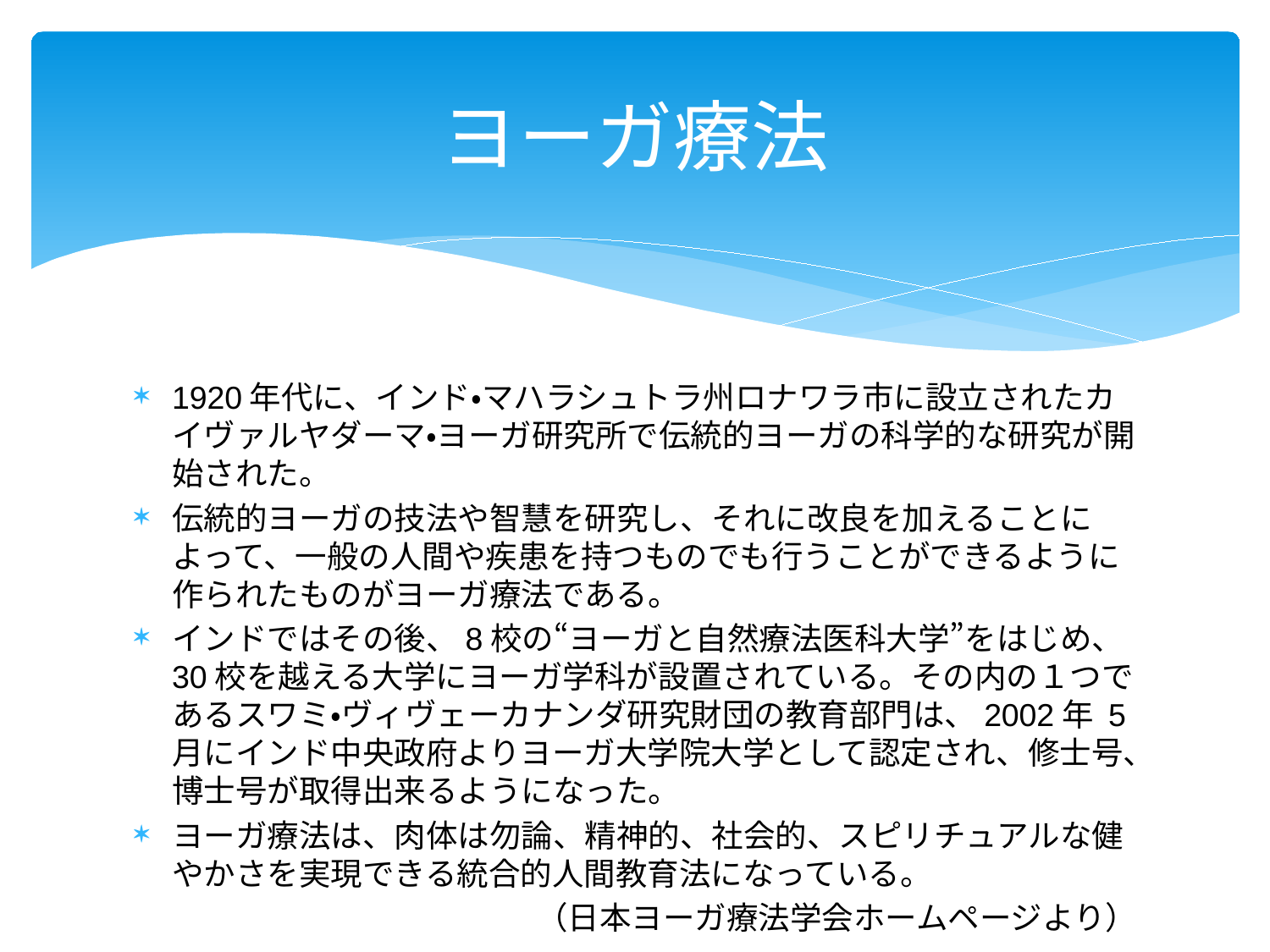

# ヨーガ療法
1920年代に、インド・マハラシュトラ州ロナワラ市に設立されたカイヴァルヤダーマ・ヨーガ研究所で伝統的ヨーガの科学的な研究が開始された。
伝統的ヨーガの技法や智慧を研究し、それに改良を加えることによって、一般の人間や疾患を持つものでも行うことができるように作られたものがヨーガ療法である。
インドではその後、8校の“ヨーガと自然療法医科大学”をはじめ、30校を越える大学にヨーガ学科が設置されている。その内の１つであるスワミ・ヴィヴェーカナンダ研究財団の教育部門は、2002年 5月にインド中央政府よりヨーガ大学院大学として認定され、修士号、博士号が取得出来るようになった。
ヨーガ療法は、肉体は勿論、精神的、社会的、スピリチュアルな健やかさを実現できる統合的人間教育法になっている。
（日本ヨーガ療法学会ホームページより）